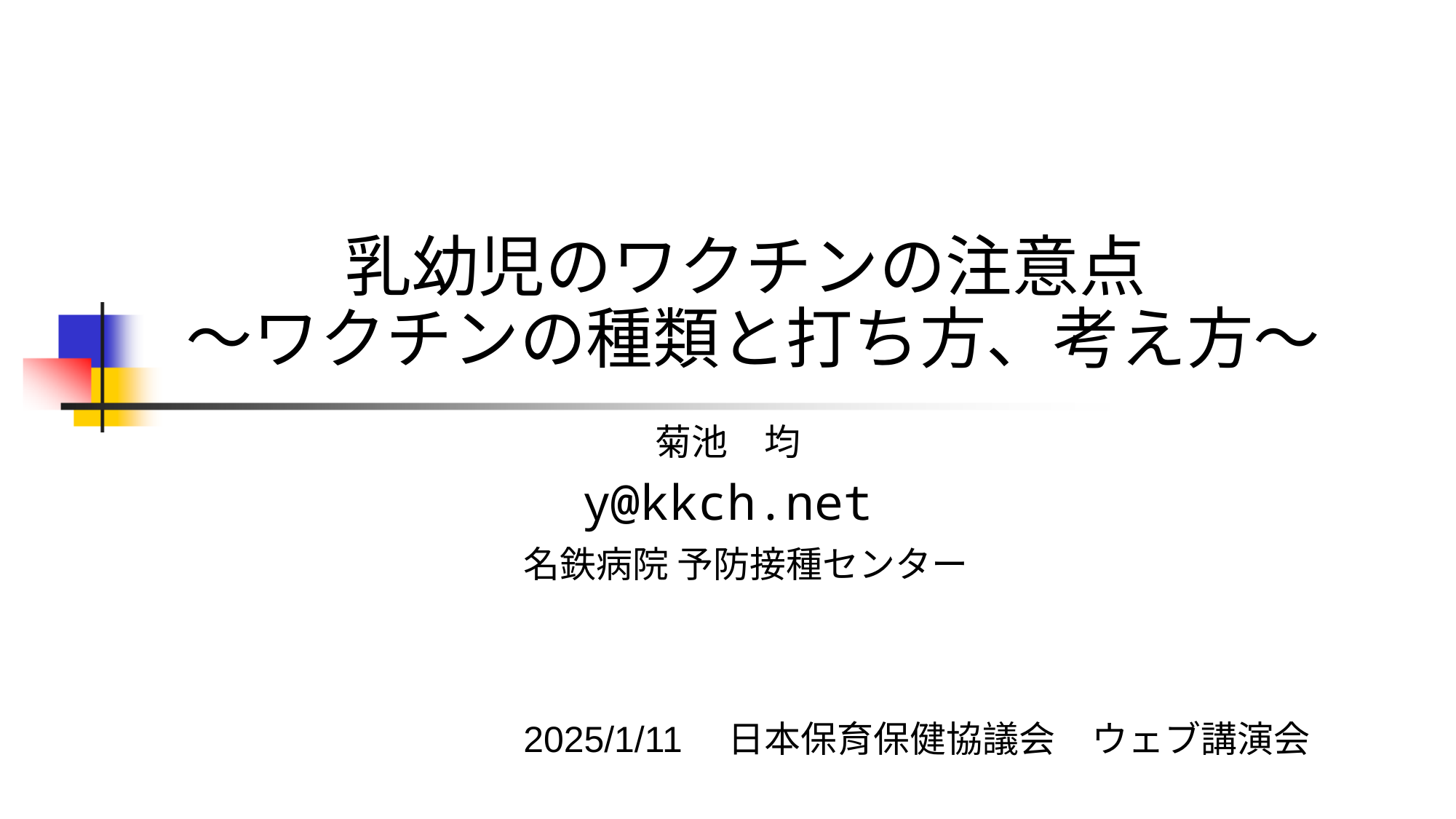

# 乳幼児のワクチンの注意点 ～ワクチンの種類と打ち方、考え方～
菊池　均
y@kkch.net
　名鉄病院 予防接種センター

2025/1/11　日本保育保健協議会　ウェブ講演会